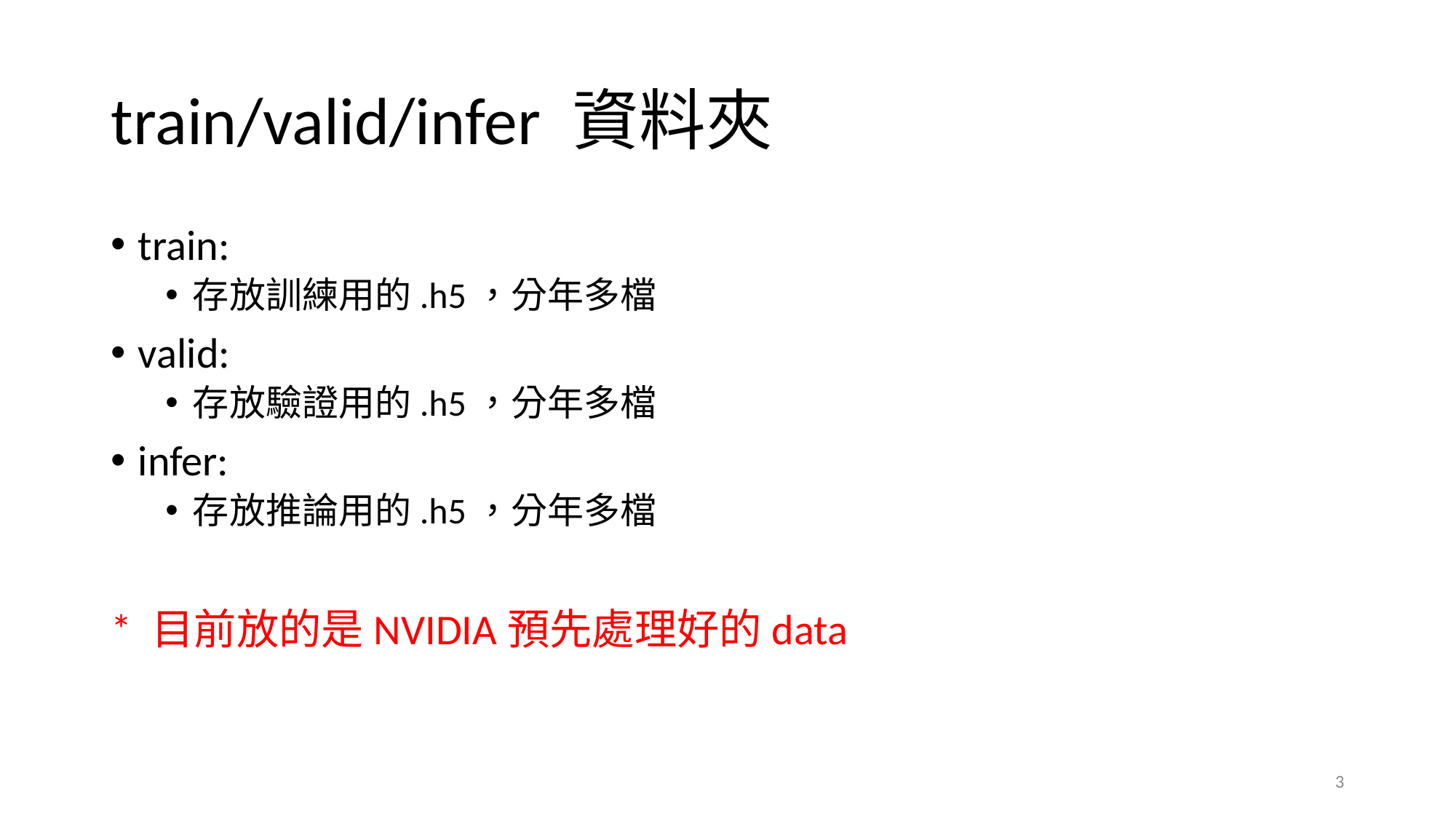

# train/valid/infer 資料夾
train:
存放訓練用的.h5，分年多檔
valid:
存放驗證用的.h5，分年多檔
infer:
存放推論用的.h5，分年多檔

* 目前放的是NVIDIA預先處理好的data

3